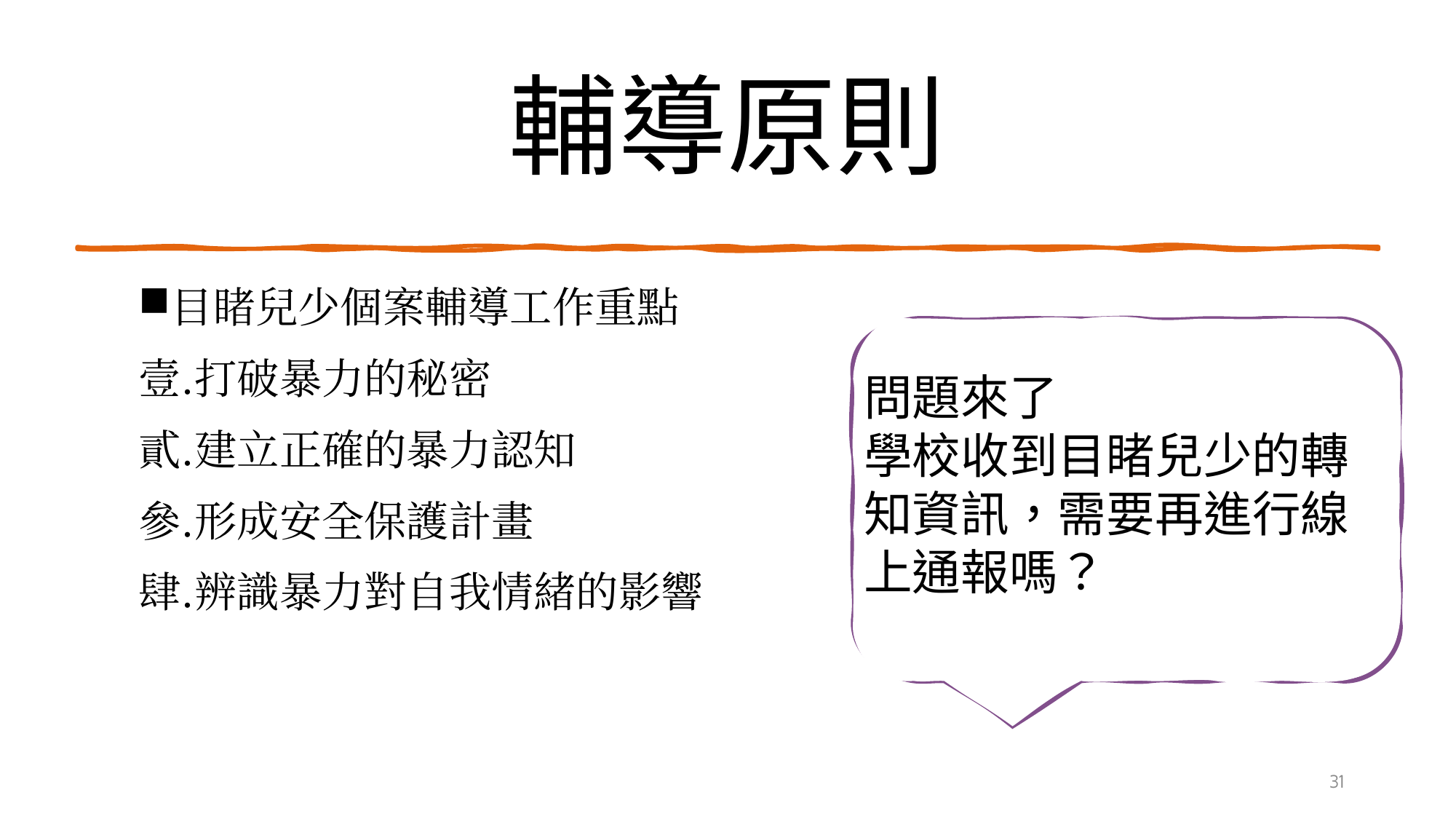

# 輔導原則
目睹兒少個案輔導工作重點
打破暴力的秘密
建立正確的暴力認知
形成安全保護計畫
辨識暴力對自我情緒的影響

問題來了
學校收到目睹兒少的轉知資訊，需要再進行線上通報嗎？

31